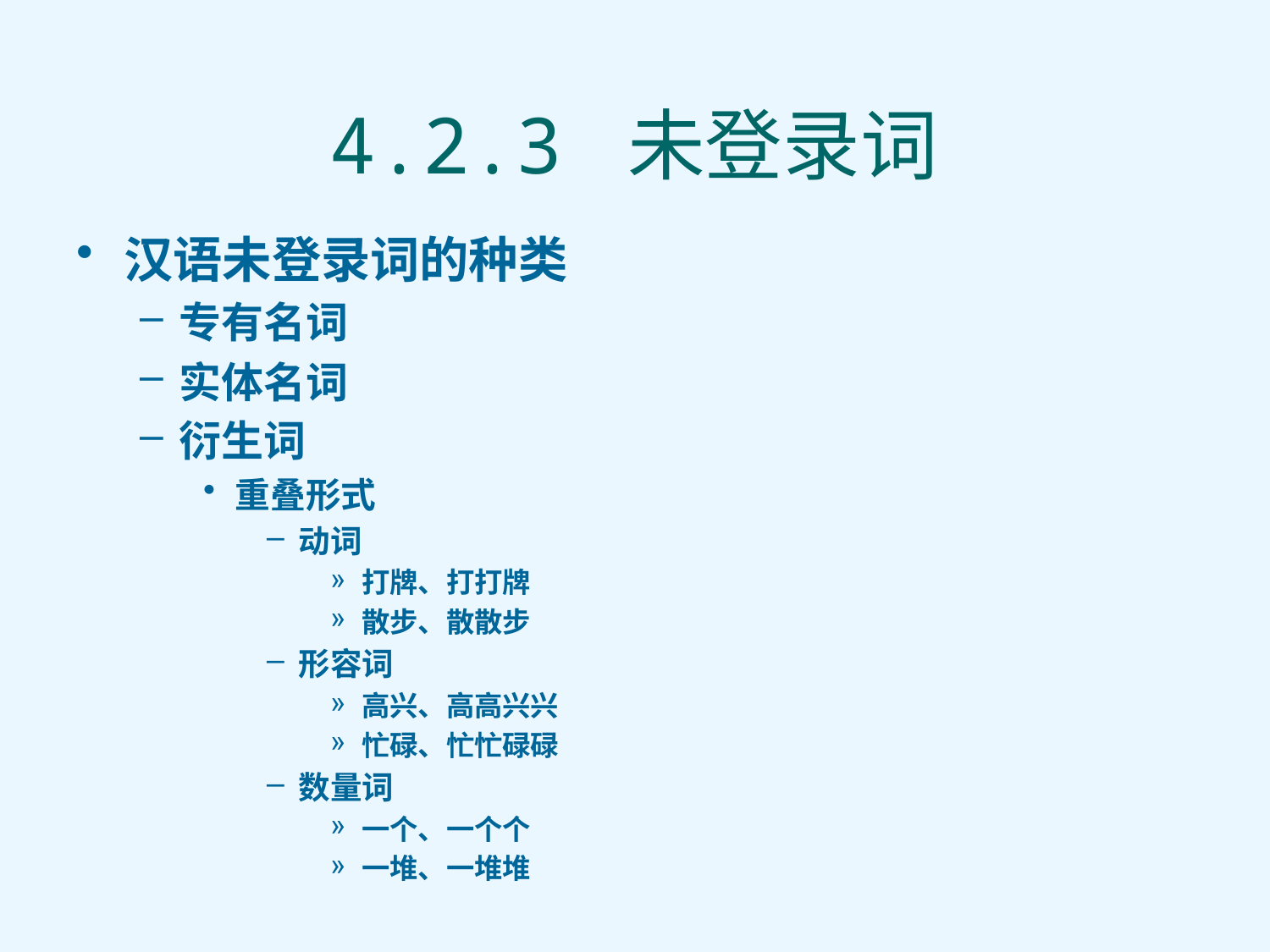

# 4.2.3 未登录词
汉语未登录词的种类
专有名词
实体名词
衍生词
重叠形式
动词
打牌、打打牌
散步、散散步
形容词
高兴、高高兴兴
忙碌、忙忙碌碌
数量词
一个、一个个
一堆、一堆堆